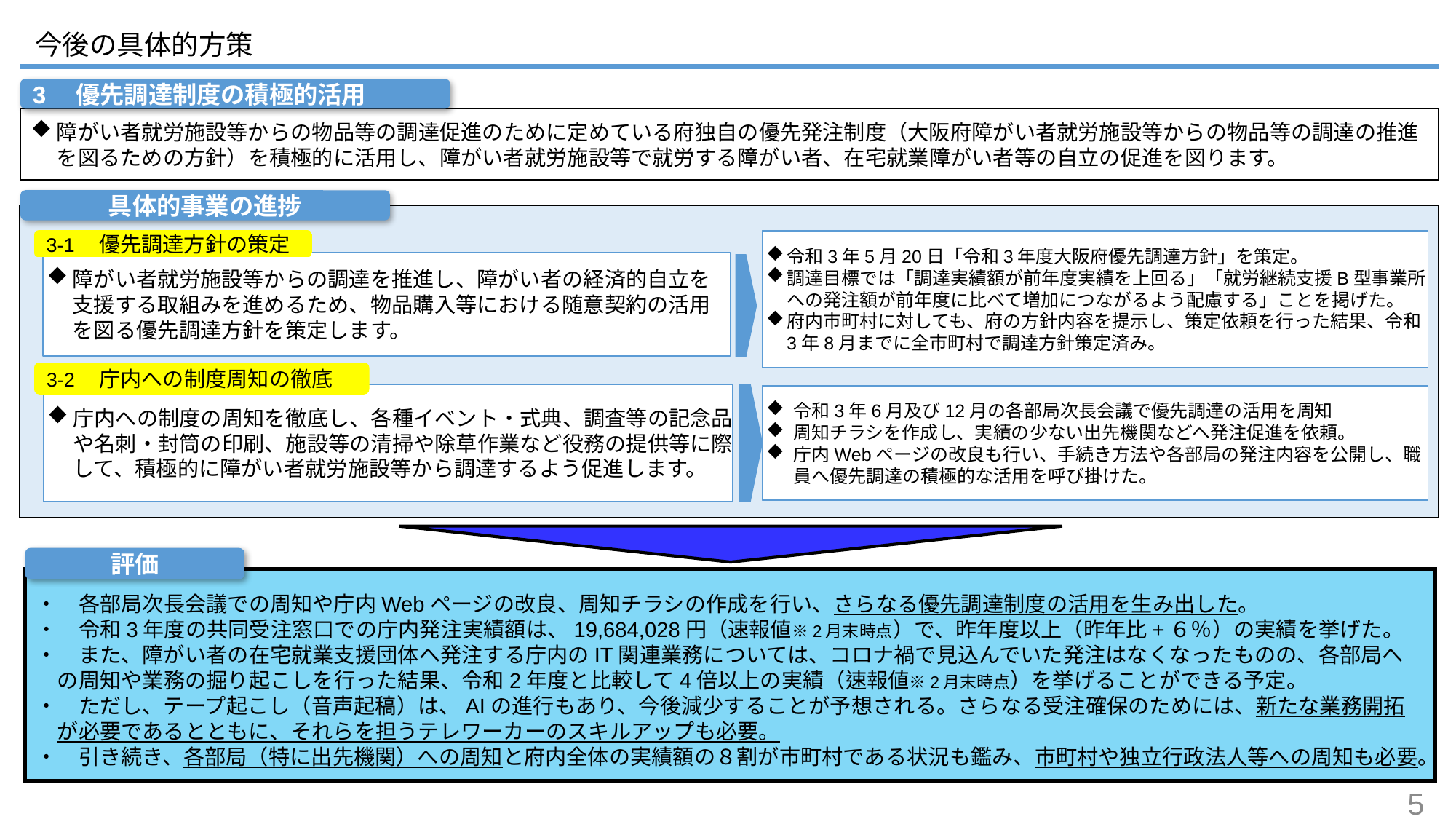

今後の具体的方策
3　優先調達制度の積極的活用
障がい者就労施設等からの物品等の調達促進のために定めている府独自の優先発注制度（大阪府障がい者就労施設等からの物品等の調達の推進を図るための方針）を積極的に活用し、障がい者就労施設等で就労する障がい者、在宅就業障がい者等の自立の促進を図ります。
具体的事業の進捗

3-1　優先調達方針の策定
令和3年5月20日「令和3年度大阪府優先調達方針」を策定。
調達目標では「調達実績額が前年度実績を上回る」「就労継続支援B型事業所への発注額が前年度に比べて増加につながるよう配慮する」ことを掲げた。
府内市町村に対しても、府の方針内容を提示し、策定依頼を行った結果、令和3年8月までに全市町村で調達方針策定済み。
障がい者就労施設等からの調達を推進し、障がい者の経済的自立を支援する取組みを進めるため、物品購入等における随意契約の活用を図る優先調達方針を策定します。

3-2　庁内への制度周知の徹底

庁内への制度の周知を徹底し、各種イベント・式典、調査等の記念品や名刺・封筒の印刷、施設等の清掃や除草作業など役務の提供等に際して、積極的に障がい者就労施設等から調達するよう促進します。
令和3年6月及び12月の各部局次長会議で優先調達の活用を周知
周知チラシを作成し、実績の少ない出先機関などへ発注促進を依頼。
庁内Webページの改良も行い、手続き方法や各部局の発注内容を公開し、職員へ優先調達の積極的な活用を呼び掛けた。

評価

・　各部局次長会議での周知や庁内Webページの改良、周知チラシの作成を行い、さらなる優先調達制度の活用を生み出した。
・　令和3年度の共同受注窓口での庁内発注実績額は、19,684,028円（速報値※2月末時点）で、昨年度以上（昨年比+６％）の実績を挙げた。
・　また、障がい者の在宅就業支援団体へ発注する庁内のIT関連業務については、コロナ禍で見込んでいた発注はなくなったものの、各部局への周知や業務の掘り起こしを行った結果、令和2年度と比較して4倍以上の実績（速報値※2月末時点）を挙げることができる予定。
・　ただし、テープ起こし（音声起稿）は、AIの進行もあり、今後減少することが予想される。さらなる受注確保のためには、新たな業務開拓が必要であるとともに、それらを担うテレワーカーのスキルアップも必要。
・　引き続き、各部局（特に出先機関）への周知と府内全体の実績額の８割が市町村である状況も鑑み、市町村や独立行政法人等への周知も必要。

5